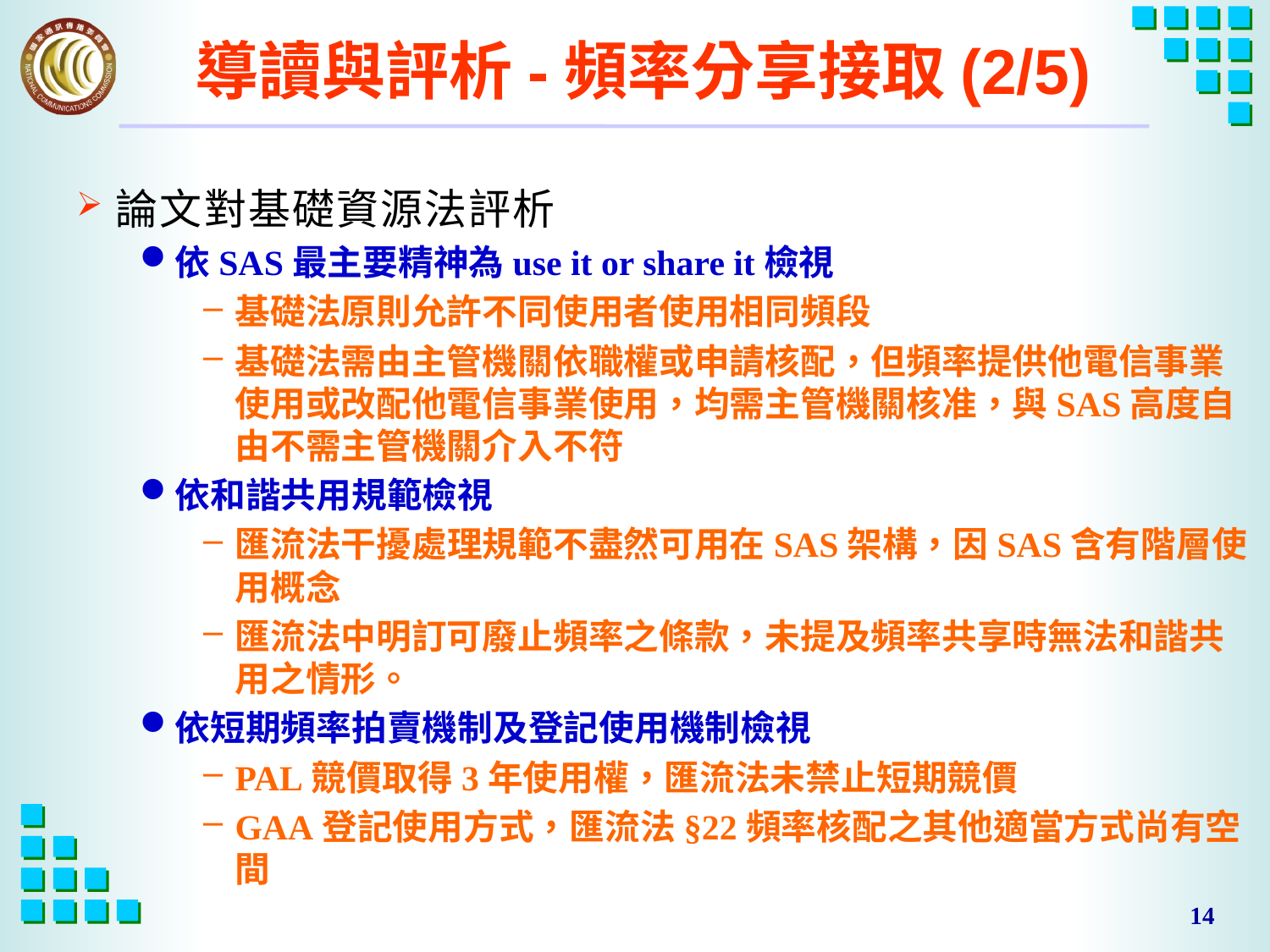

# 導讀與評析-頻率分享接取(2/5)
論文對基礎資源法評析
依SAS最主要精神為use it or share it檢視
基礎法原則允許不同使用者使用相同頻段
基礎法需由主管機關依職權或申請核配，但頻率提供他電信事業使用或改配他電信事業使用，均需主管機關核准，與SAS高度自由不需主管機關介入不符
依和諧共用規範檢視
匯流法干擾處理規範不盡然可用在SAS架構，因SAS含有階層使用概念
匯流法中明訂可廢止頻率之條款，未提及頻率共享時無法和諧共用之情形。
依短期頻率拍賣機制及登記使用機制檢視
PAL競價取得3年使用權，匯流法未禁止短期競價
GAA登記使用方式，匯流法§22頻率核配之其他適當方式尚有空間